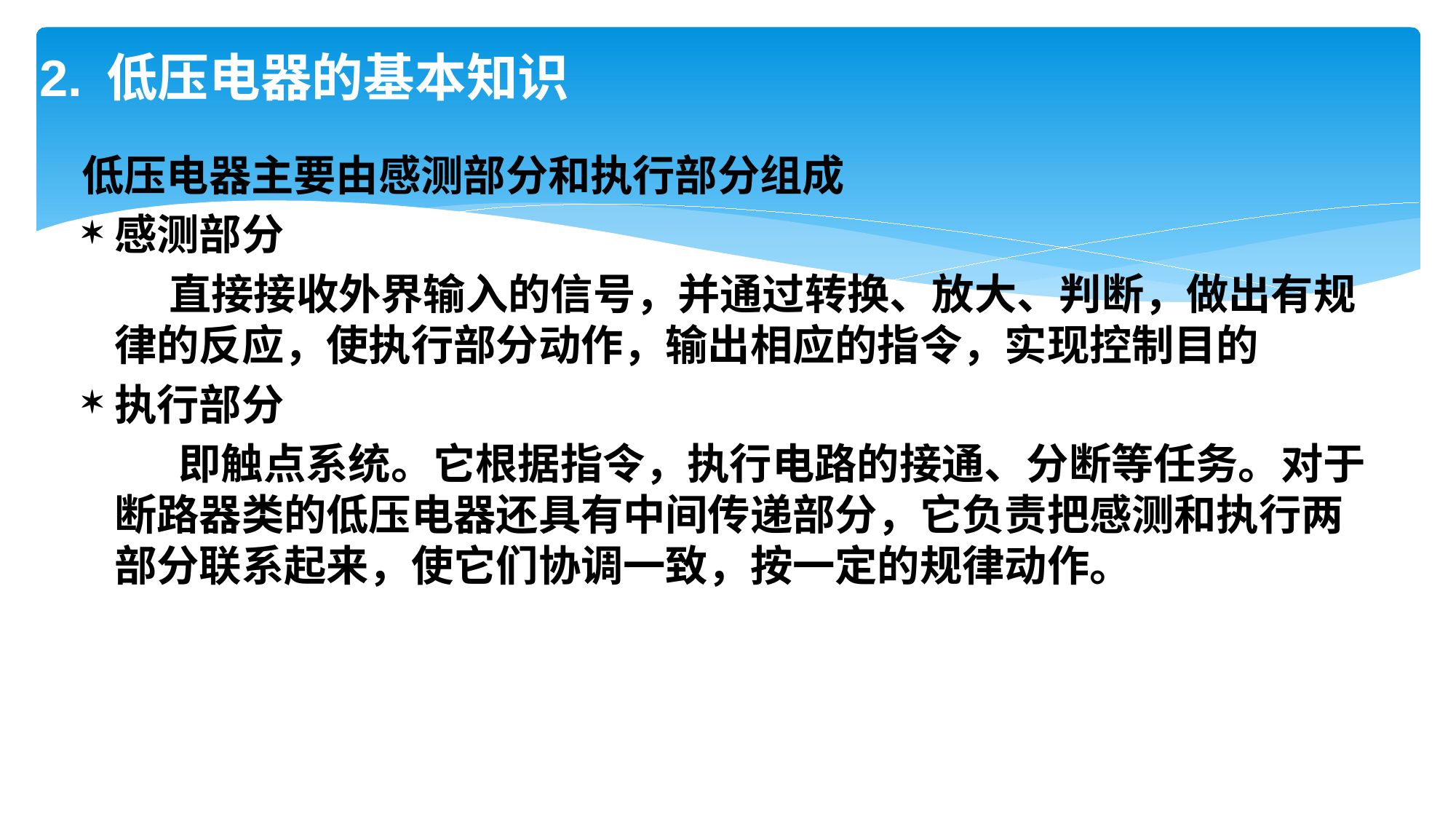

# 2. 低压电器的基本知识
低压电器主要由感测部分和执行部分组成
感测部分
        直接接收外界输入的信号，并通过转换、放大、判断，做出有规律的反应，使执行部分动作，输出相应的指令，实现控制目的
执行部分
         即触点系统。它根据指令，执行电路的接通、分断等任务。对于断路器类的低压电器还具有中间传递部分，它负责把感测和执行两部分联系起来，使它们协调一致，按一定的规律动作。